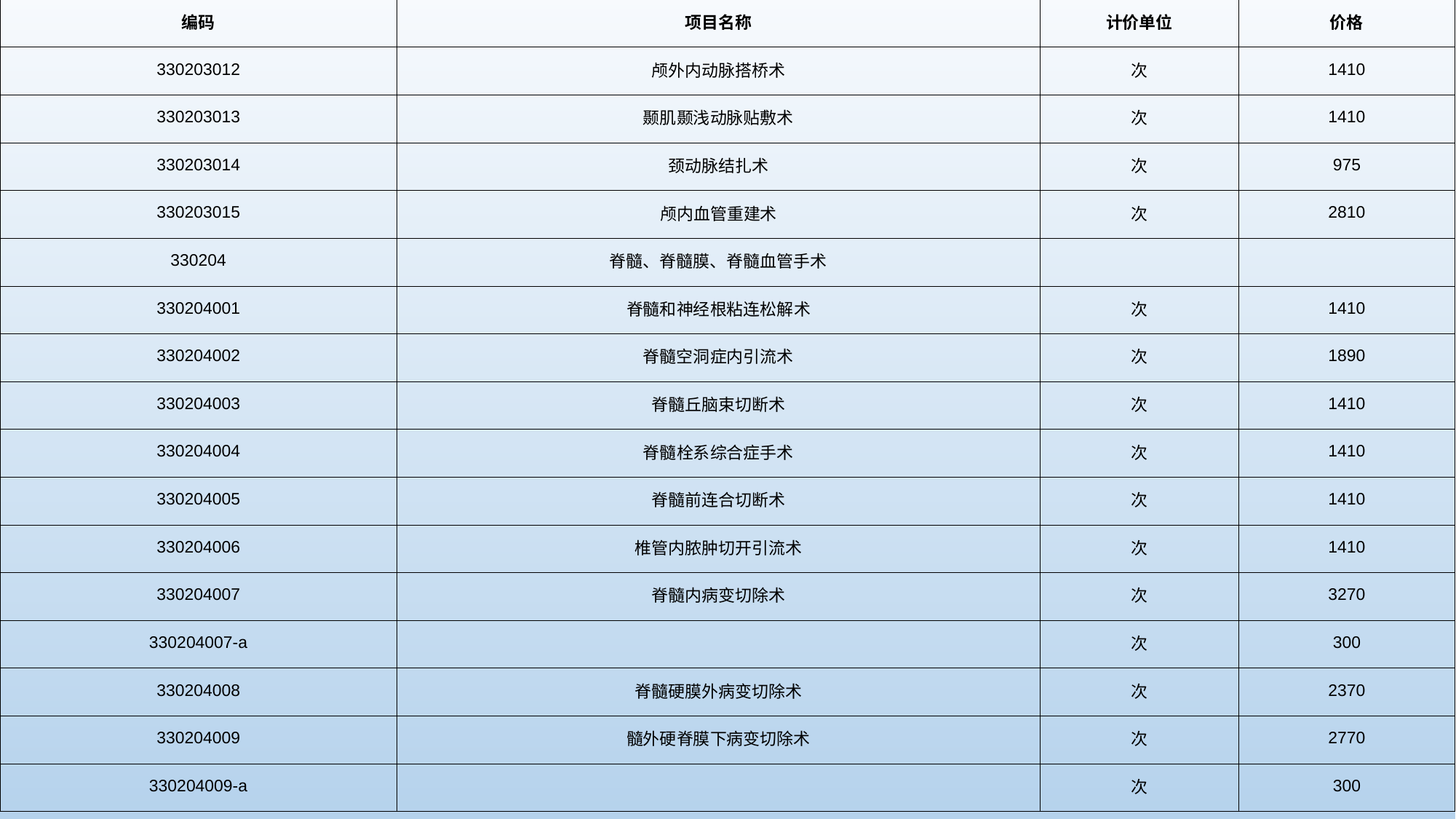

| 编码 | 项目名称 | 计价单位 | 价格 |
| --- | --- | --- | --- |
| 330203012 | 颅外内动脉搭桥术 | 次 | 1410 |
| 330203013 | 颞肌颞浅动脉贴敷术 | 次 | 1410 |
| 330203014 | 颈动脉结扎术 | 次 | 975 |
| 330203015 | 颅内血管重建术 | 次 | 2810 |
| 330204 | 脊髓、脊髓膜、脊髓血管手术 |  |  |
| 330204001 | 脊髓和神经根粘连松解术 | 次 | 1410 |
| 330204002 | 脊髓空洞症内引流术 | 次 | 1890 |
| 330204003 | 脊髓丘脑束切断术 | 次 | 1410 |
| 330204004 | 脊髓栓系综合症手术 | 次 | 1410 |
| 330204005 | 脊髓前连合切断术 | 次 | 1410 |
| 330204006 | 椎管内脓肿切开引流术 | 次 | 1410 |
| 330204007 | 脊髓内病变切除术 | 次 | 3270 |
| 330204007-a |  | 次 | 300 |
| 330204008 | 脊髓硬膜外病变切除术 | 次 | 2370 |
| 330204009 | 髓外硬脊膜下病变切除术 | 次 | 2770 |
| 330204009-a |  | 次 | 300 |